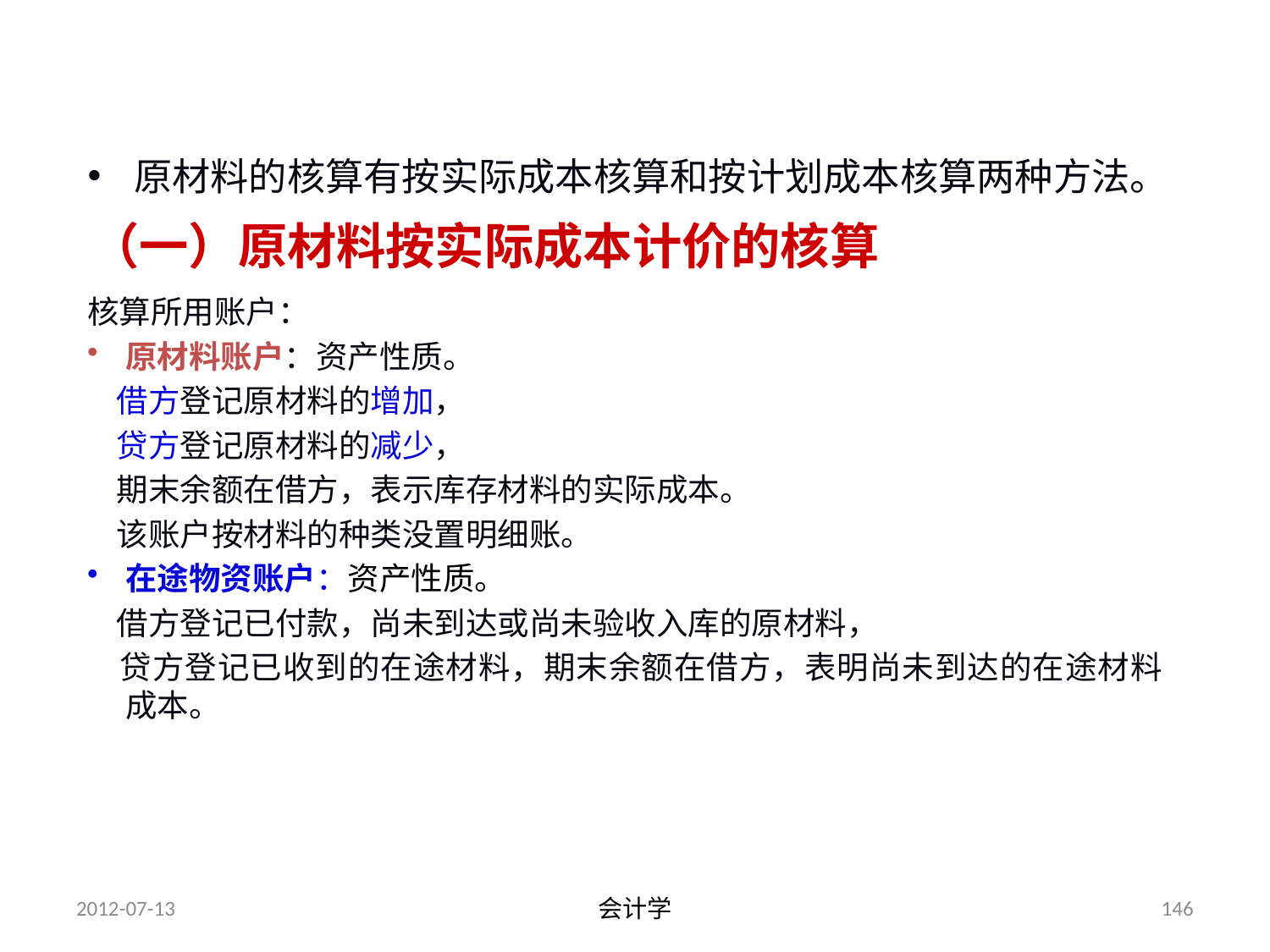

# 四、原材料的核算（P.101）
原材料的核算有按实际成本核算和按计划成本核算两种方法。
（一）原材料按实际成本计价的核算
核算所用账户：
原材料账户：资产性质。
   借方登记原材料的增加，
   贷方登记原材料的减少，
   期末余额在借方，表示库存材料的实际成本。
   该账户按材料的种类没置明细账。
在途物资账户：资产性质。
   借方登记已付款，尚未到达或尚未验收入库的原材料，
   贷方登记已收到的在途材料，期末余额在借方，表明尚未到达的在途材料成本。
2012-07-13
会计学
146